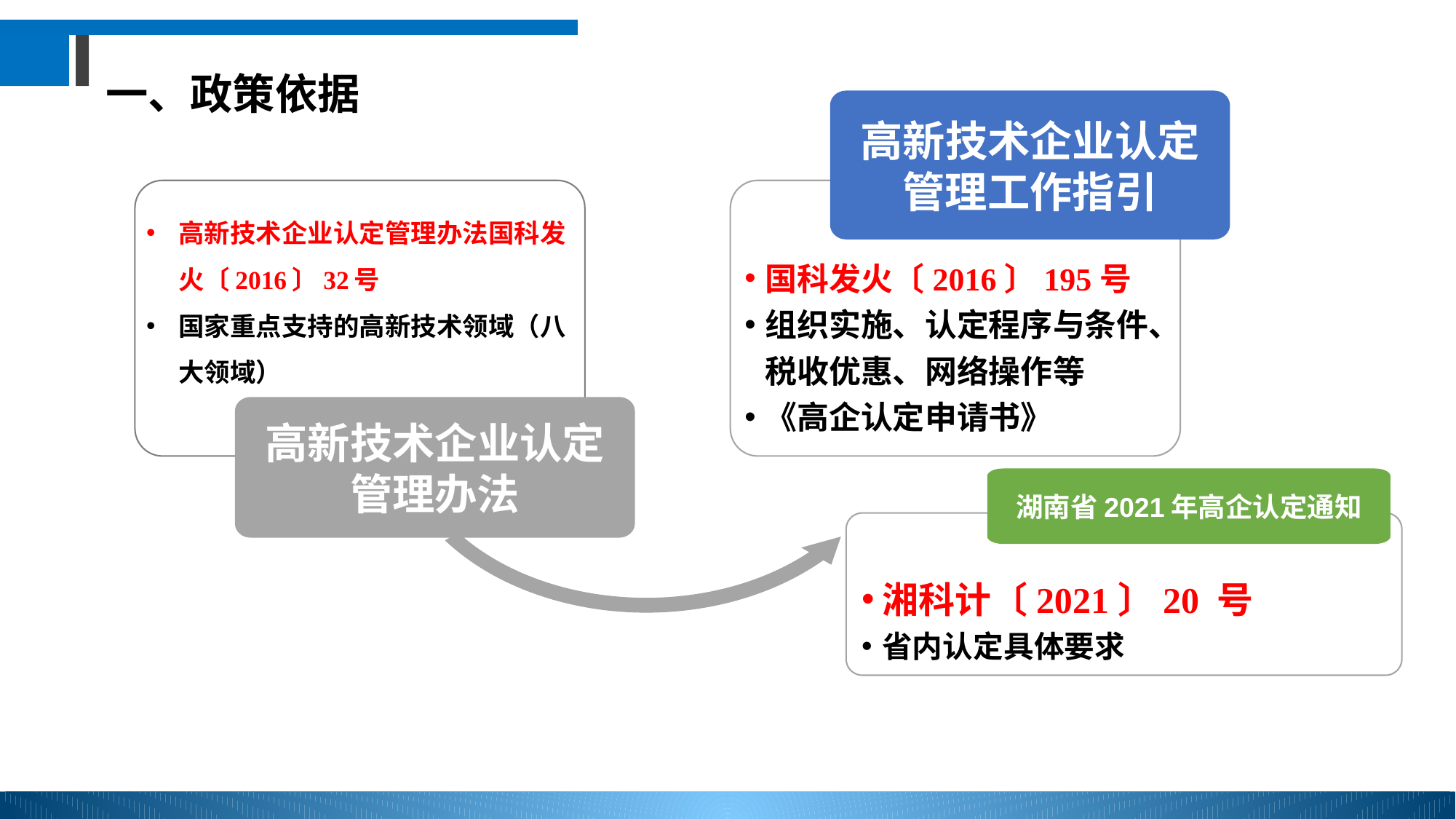

一、政策依据
高新技术企业认定
管理工作指引

高新技术企业认定
管理办法
高新技术企业认定管理办法国科发火〔2016〕32号
国家重点支持的高新技术领域（八大领域）
国科发火〔2016〕195号
组织实施、认定程序与条件、税收优惠、网络操作等
《高企认定申请书》
湖南省2021年高企认定通知

湘科计〔2021〕20 号
省内认定具体要求